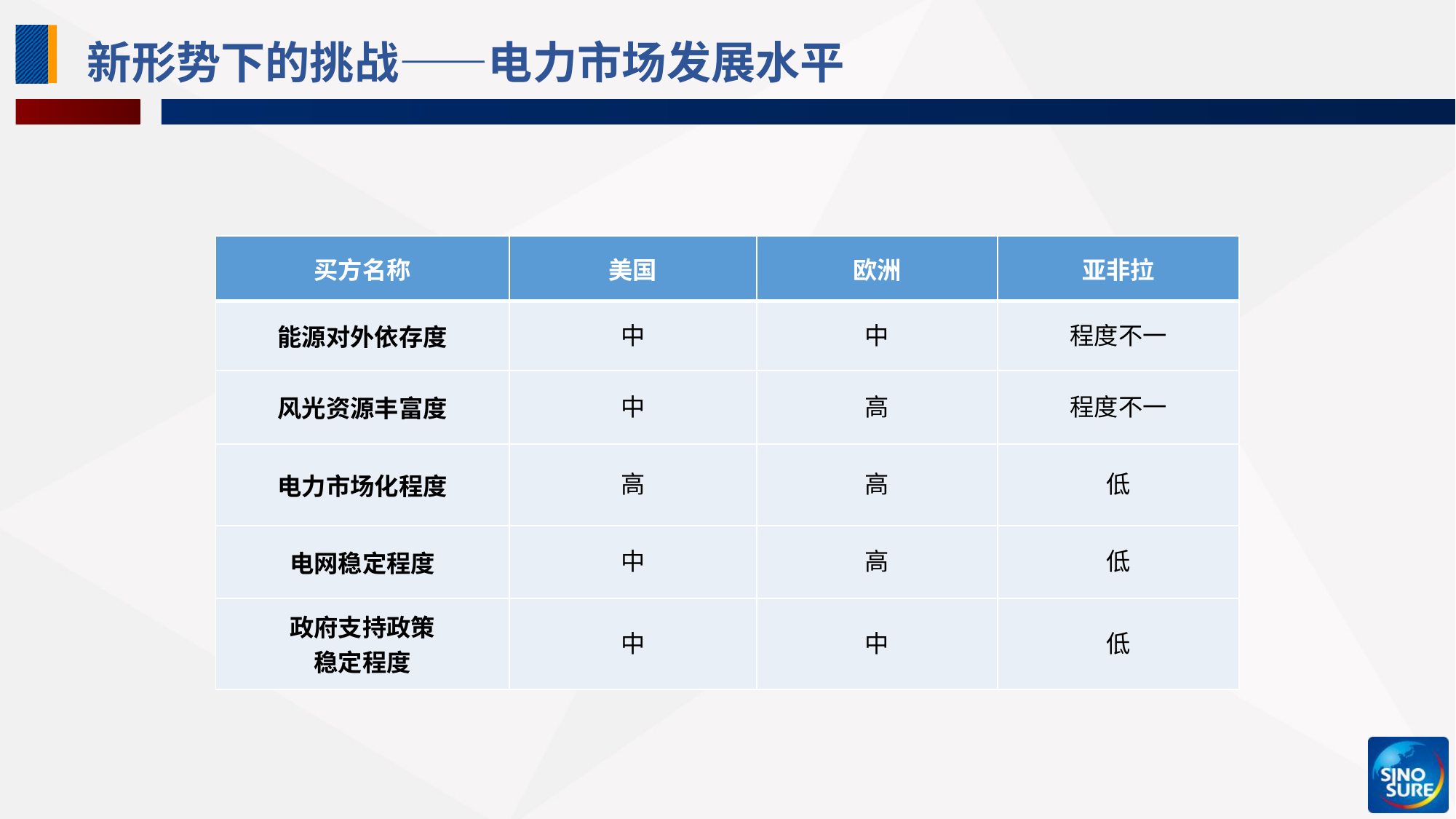

# 新形势下的挑战——电力市场发展水平
| 买方名称 | 美国 | 欧洲 | 亚非拉 |
| --- | --- | --- | --- |
| 能源对外依存度 | 中 | 中 | 程度不一 |
| 风光资源丰富度 | 中 | 高 | 程度不一 |
| 电力市场化程度 | 高 | 高 | 低 |
| 电网稳定程度 | 中 | 高 | 低 |
| 政府支持政策 稳定程度 | 中 | 中 | 低 |